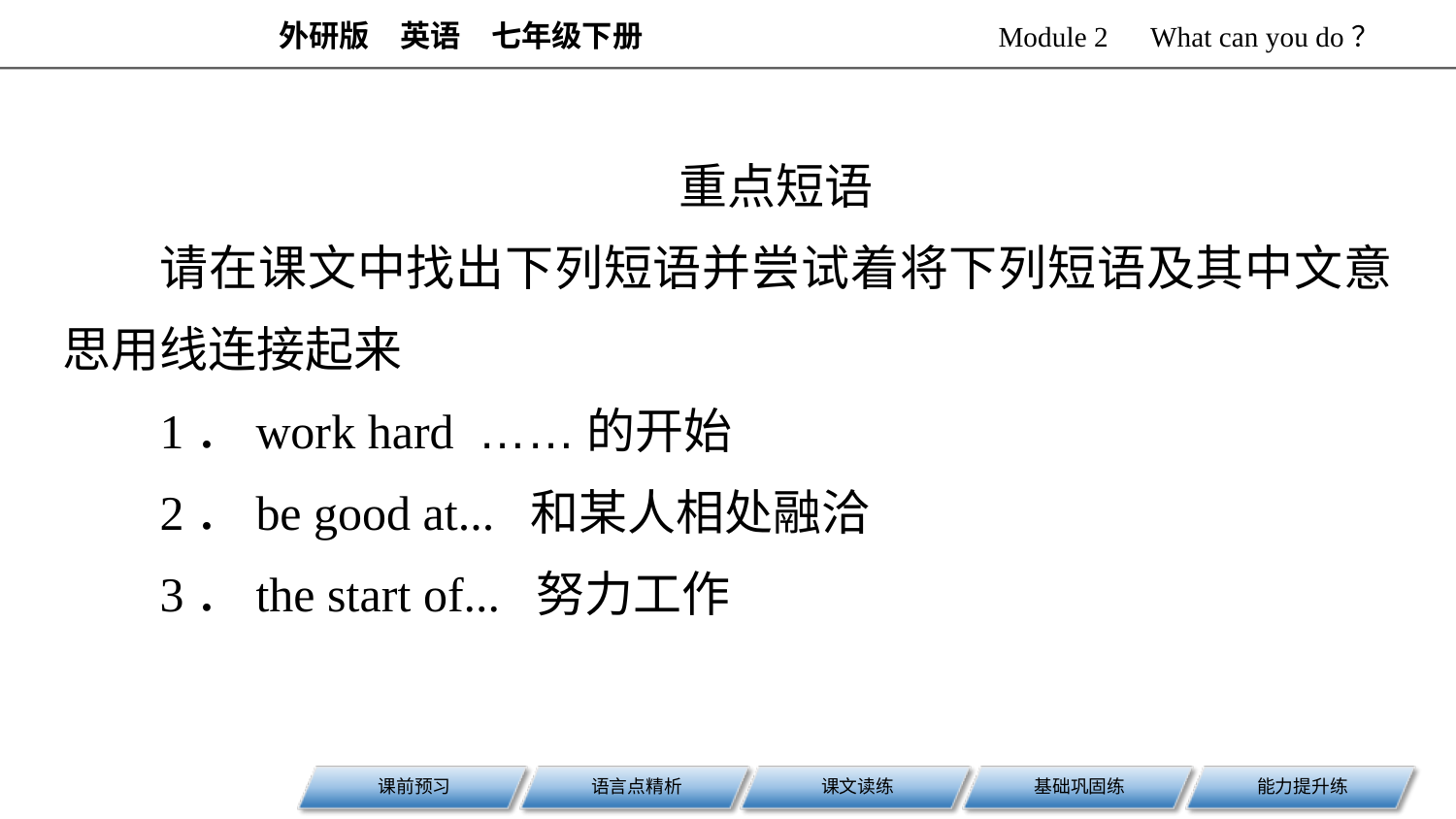

重点短语
请在课文中找出下列短语并尝试着将下列短语及其中文意思用线连接起来
1．work hard  ……的开始
2．be good at...  和某人相处融洽
3．the start of...  努力工作